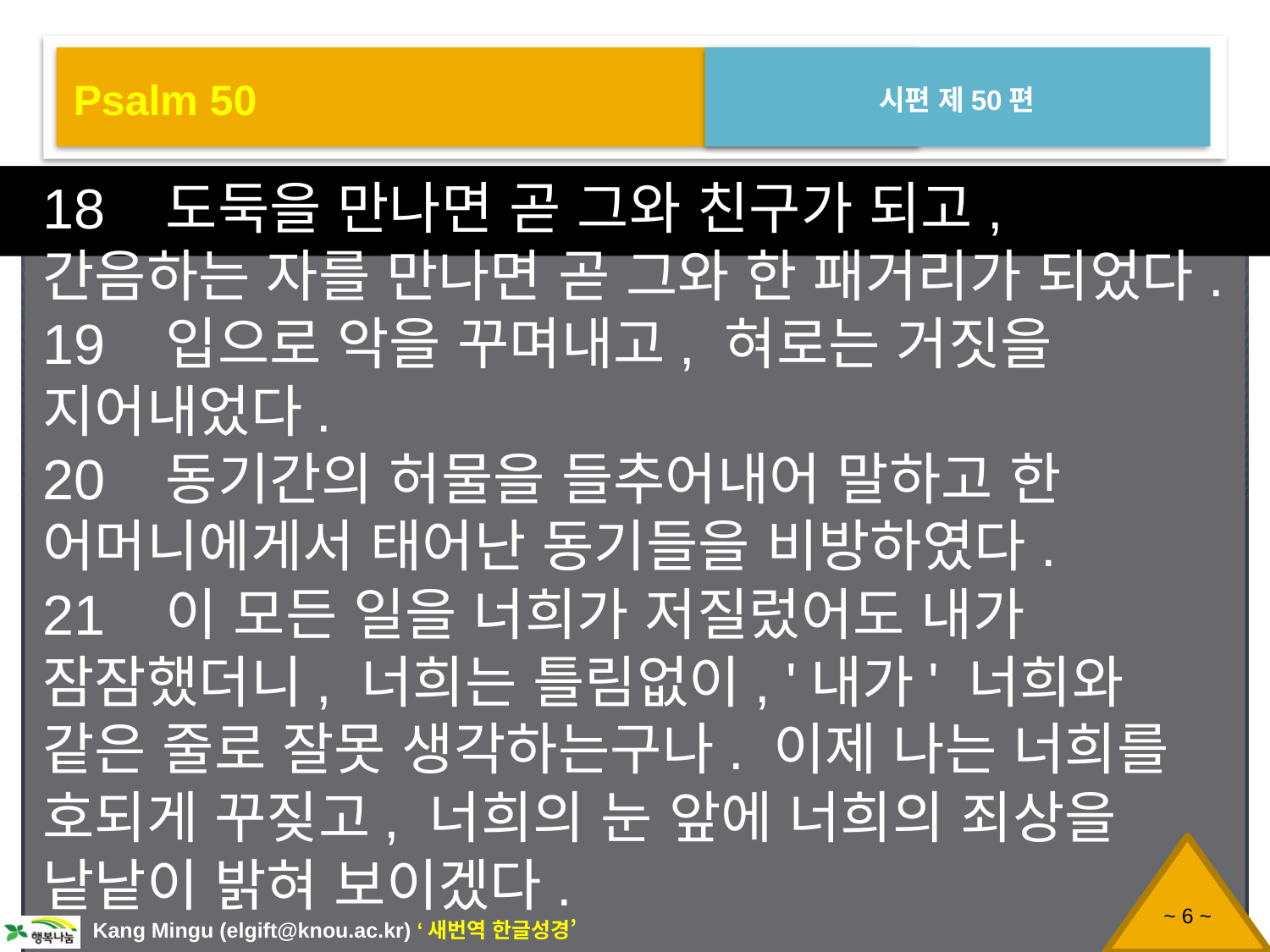

Psalm 50
시편 제50편
18   도둑을 만나면 곧 그와 친구가 되고, 간음하는 자를 만나면 곧 그와 한 패거리가 되었다.
19   입으로 악을 꾸며내고, 혀로는 거짓을 지어내었다.
20   동기간의 허물을 들추어내어 말하고 한 어머니에게서 태어난 동기들을 비방하였다.
21   이 모든 일을 너희가 저질렀어도 내가 잠잠했더니, 너희는 틀림없이, '내가' 너희와 같은 줄로 잘못 생각하는구나. 이제 나는 너희를 호되게 꾸짖고, 너희의 눈 앞에 너희의 죄상을 낱낱이 밝혀 보이겠다.